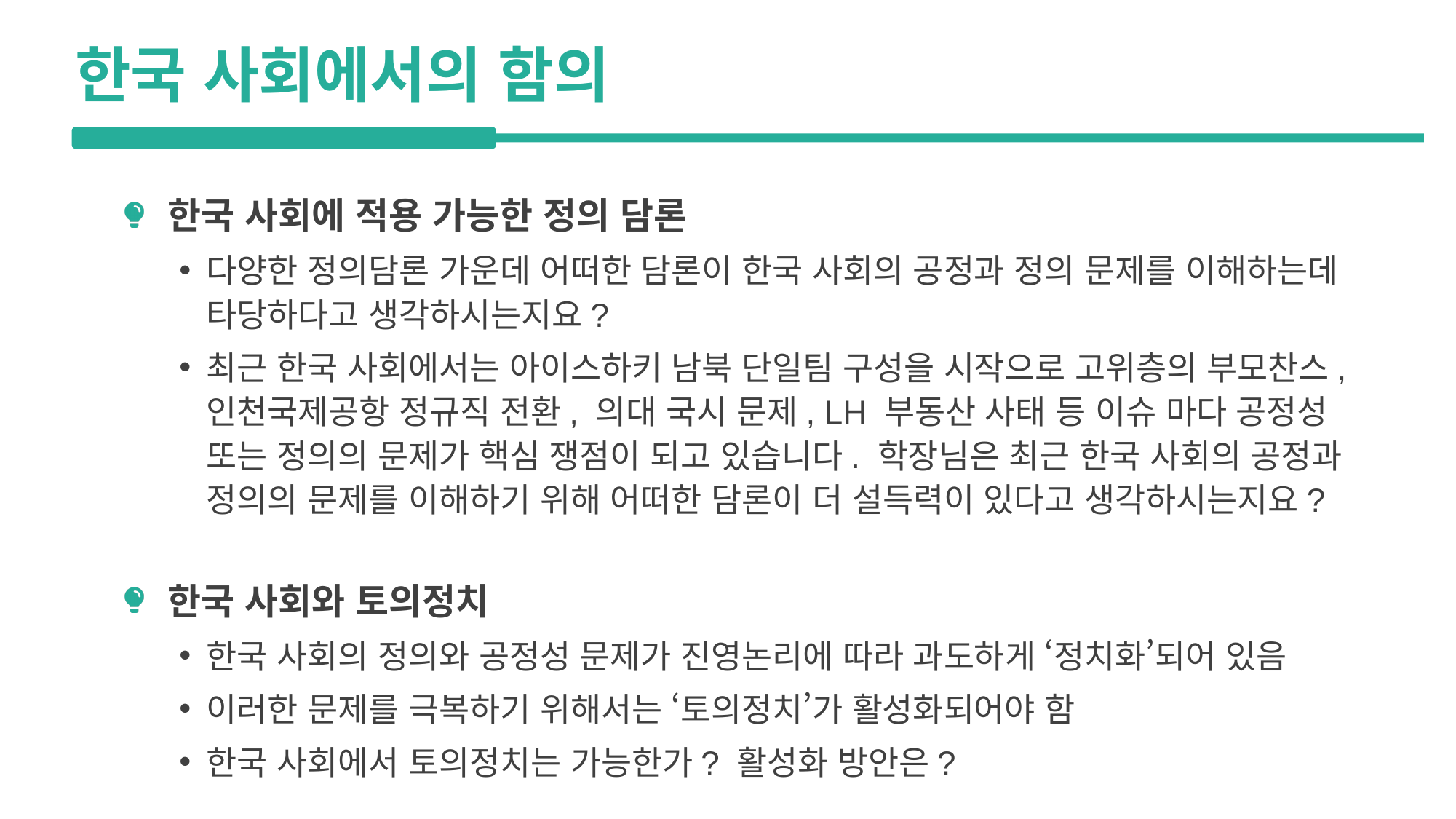

한국 사회에서의 함의
한국 사회에 적용 가능한 정의 담론
다양한 정의담론 가운데 어떠한 담론이 한국 사회의 공정과 정의 문제를 이해하는데 타당하다고 생각하시는지요?
최근 한국 사회에서는 아이스하키 남북 단일팀 구성을 시작으로 고위층의 부모찬스, 인천국제공항 정규직 전환, 의대 국시 문제, LH 부동산 사태 등 이슈 마다 공정성 또는 정의의 문제가 핵심 쟁점이 되고 있습니다. 학장님은 최근 한국 사회의 공정과 정의의 문제를 이해하기 위해 어떠한 담론이 더 설득력이 있다고 생각하시는지요?

한국 사회와 토의정치
한국 사회의 정의와 공정성 문제가 진영논리에 따라 과도하게 ‘정치화’되어 있음
이러한 문제를 극복하기 위해서는 ‘토의정치’가 활성화되어야 함
한국 사회에서 토의정치는 가능한가? 활성화 방안은?